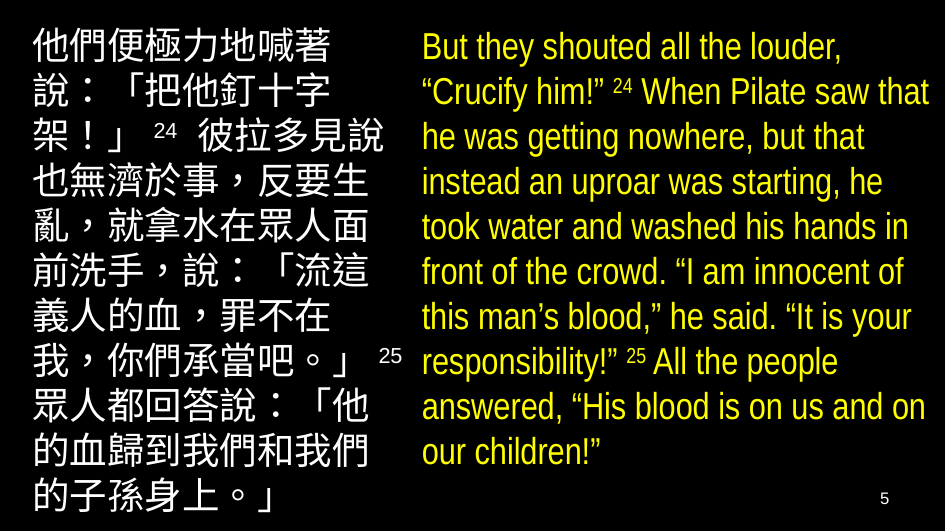

他們便極力地喊著說：「把他釘十字架！」24 彼拉多見說也無濟於事，反要生亂，就拿水在眾人面前洗手，說：「流這義人的血，罪不在我，你們承當吧。」25 眾人都回答說：「他的血歸到我們和我們的子孫身上。」
But they shouted all the louder, “Crucify him!” 24 When Pilate saw that he was getting nowhere, but that instead an uproar was starting, he took water and washed his hands in front of the crowd. “I am innocent of this man’s blood,” he said. “It is your responsibility!” 25 All the people answered, “His blood is on us and on our children!”
5